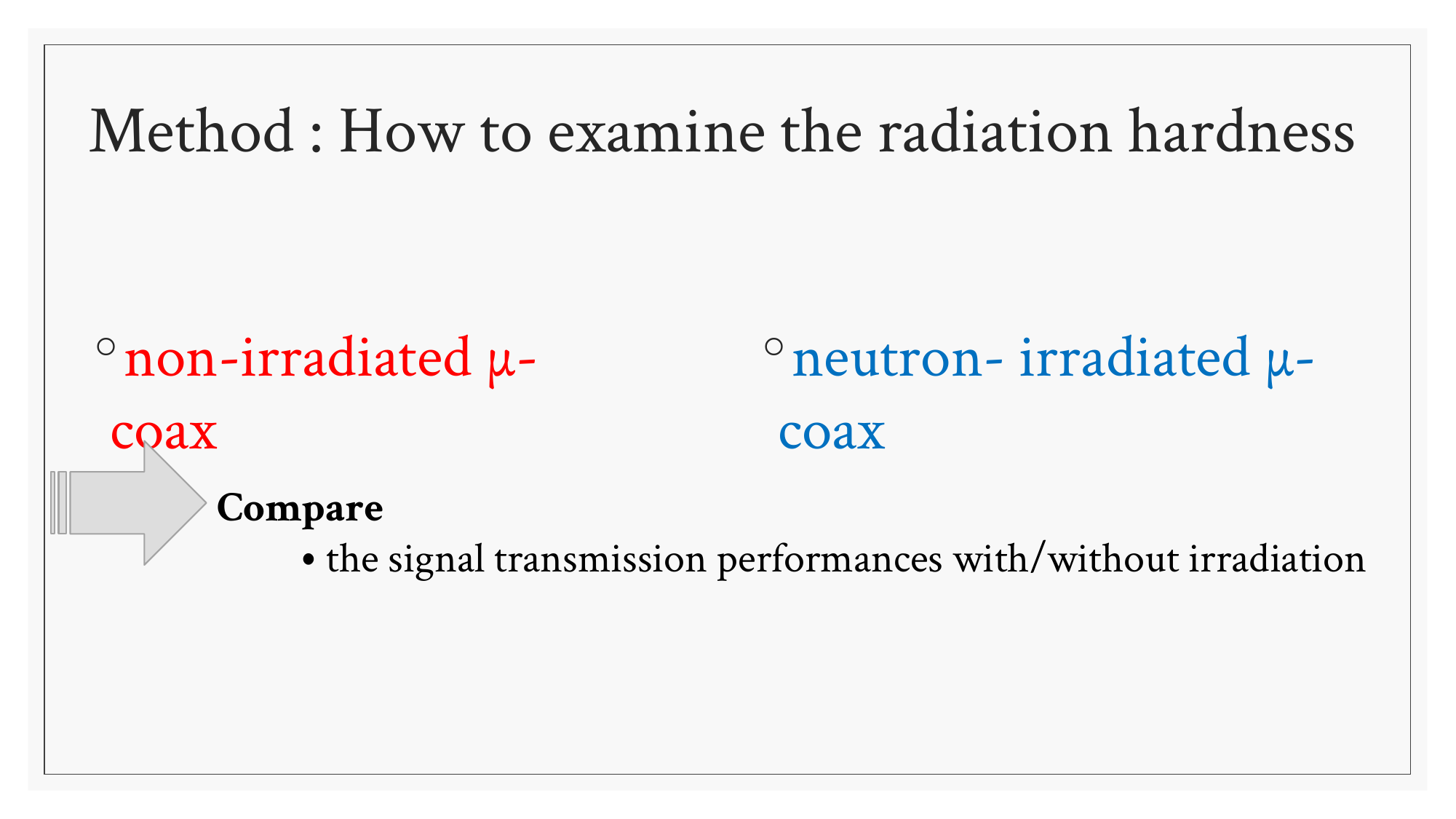

# Method : How to examine the radiation hardness
non-irradiated μ-coax

neutron- irradiated μ-coax

Compare
　　・the signal transmission performances with/without irradiation